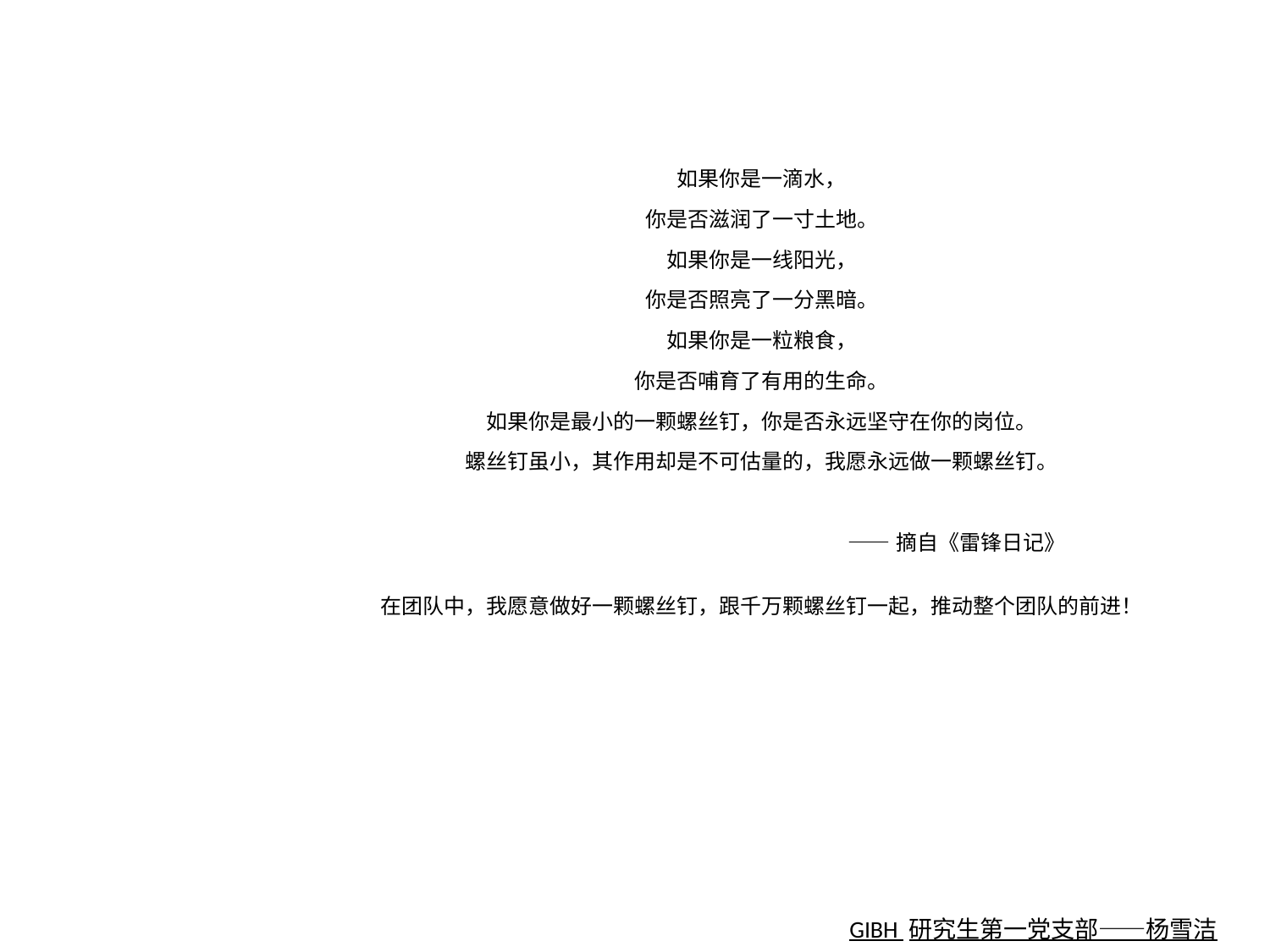

如果你是一滴水，
你是否滋润了一寸土地。
如果你是一线阳光，
你是否照亮了一分黑暗。
如果你是一粒粮食，
你是否哺育了有用的生命。
如果你是最小的一颗螺丝钉，你是否永远坚守在你的岗位。
螺丝钉虽小，其作用却是不可估量的，我愿永远做一颗螺丝钉。

                                                                                    ——摘自《雷锋日记》
在团队中，我愿意做好一颗螺丝钉，跟千万颗螺丝钉一起，推动整个团队的前进！
GIBH 研究生第一党支部——杨雪洁